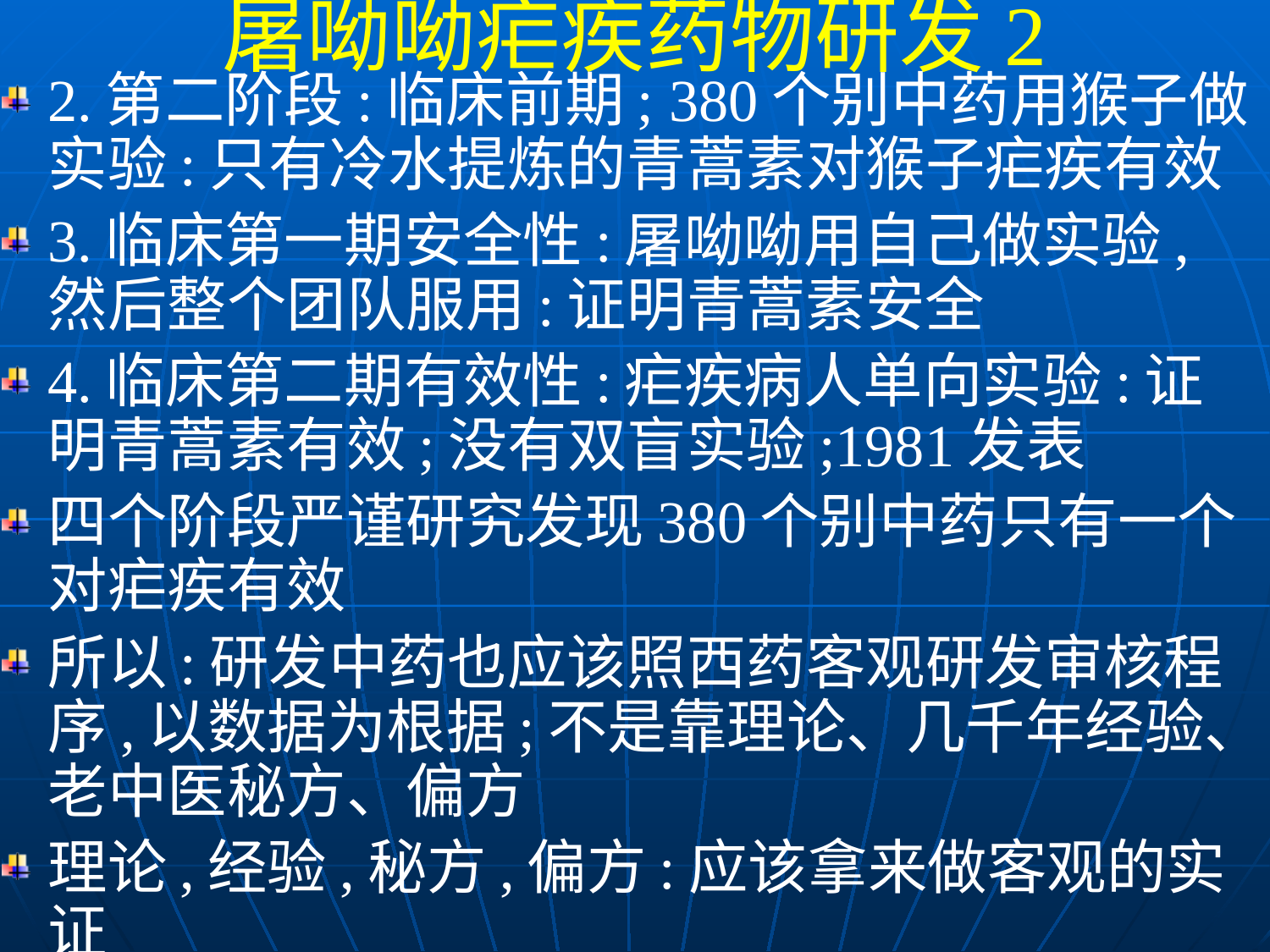

屠呦呦疟疾药物研发2
2.第二阶段:临床前期; 380个别中药用猴子做实验:只有冷水提炼的青蒿素对猴子疟疾有效
3.临床第一期安全性:屠呦呦用自己做实验,然后整个团队服用:证明青蒿素安全
4.临床第二期有效性:疟疾病人单向实验:证明青蒿素有效;没有双盲实验;1981发表
四个阶段严谨研究发现380个别中药只有一个对疟疾有效
所以:研发中药也应该照西药客观研发审核程序,以数据为根据;不是靠理论、几千年经验、老中医秘方、偏方
理论,经验,秘方,偏方:应该拿来做客观的实证